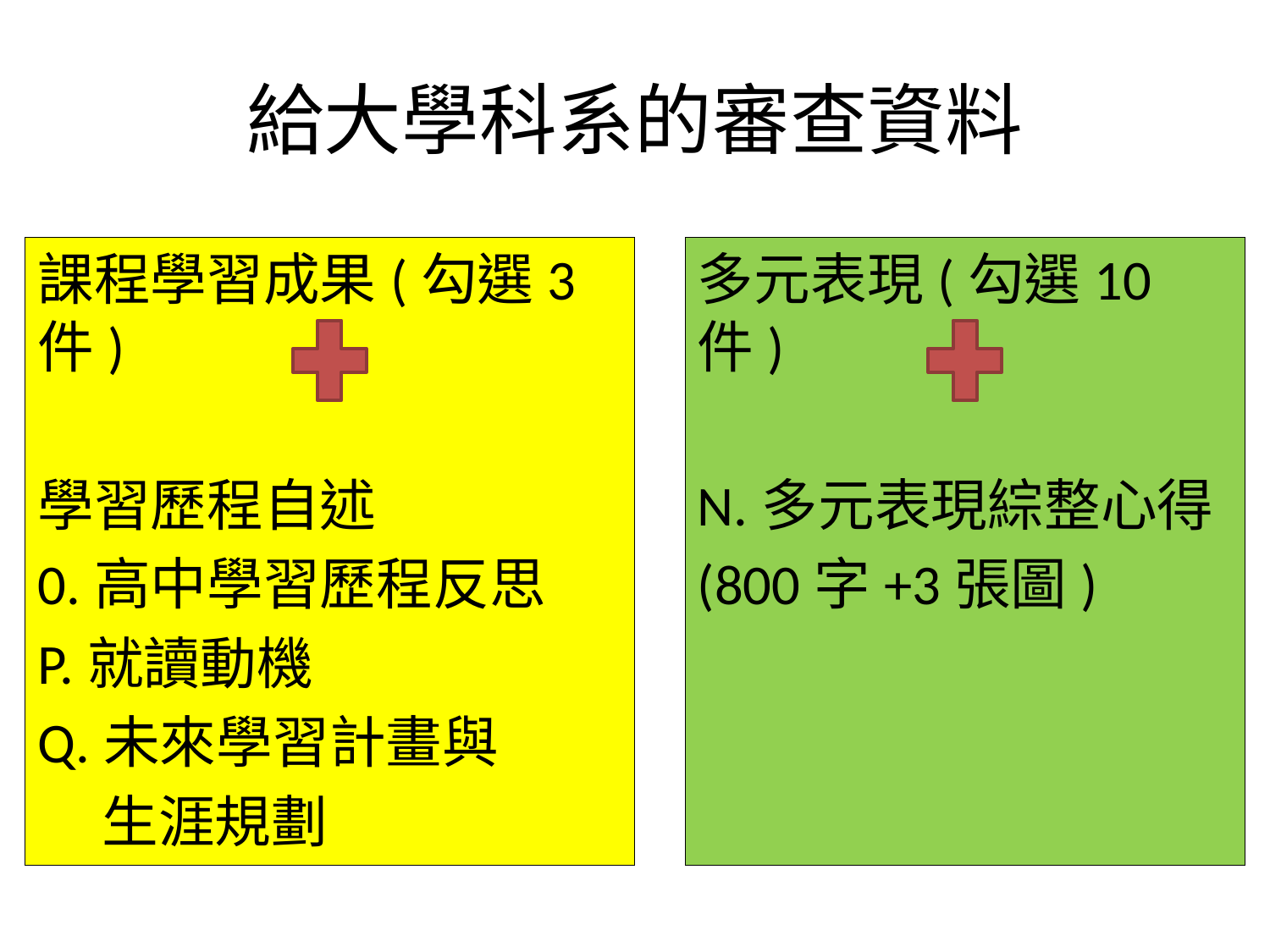

# 給大學科系的審查資料
課程學習成果(勾選3件)

學習歷程自述
0.高中學習歷程反思
P.就讀動機
Q.未來學習計畫與
    生涯規劃
多元表現(勾選10件)

N.多元表現綜整心得
(800字+3張圖)